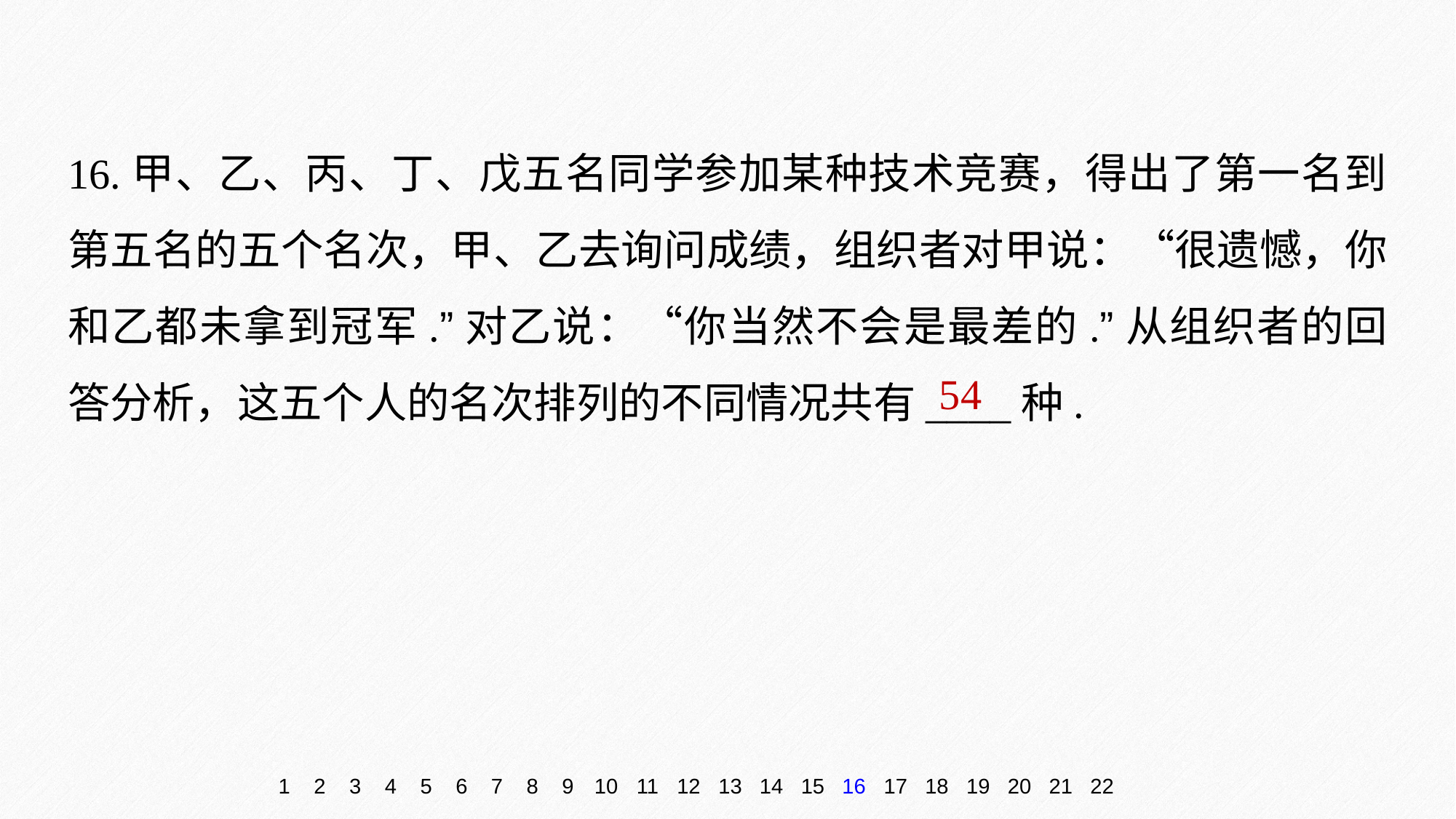

16.甲、乙、丙、丁、戊五名同学参加某种技术竞赛，得出了第一名到第五名的五个名次，甲、乙去询问成绩，组织者对甲说：“很遗憾，你和乙都未拿到冠军.”对乙说：“你当然不会是最差的.”从组织者的回答分析，这五个人的名次排列的不同情况共有____种.
54
1
2
3
4
5
6
7
8
9
10
11
12
13
14
15
16
17
18
19
20
21
22